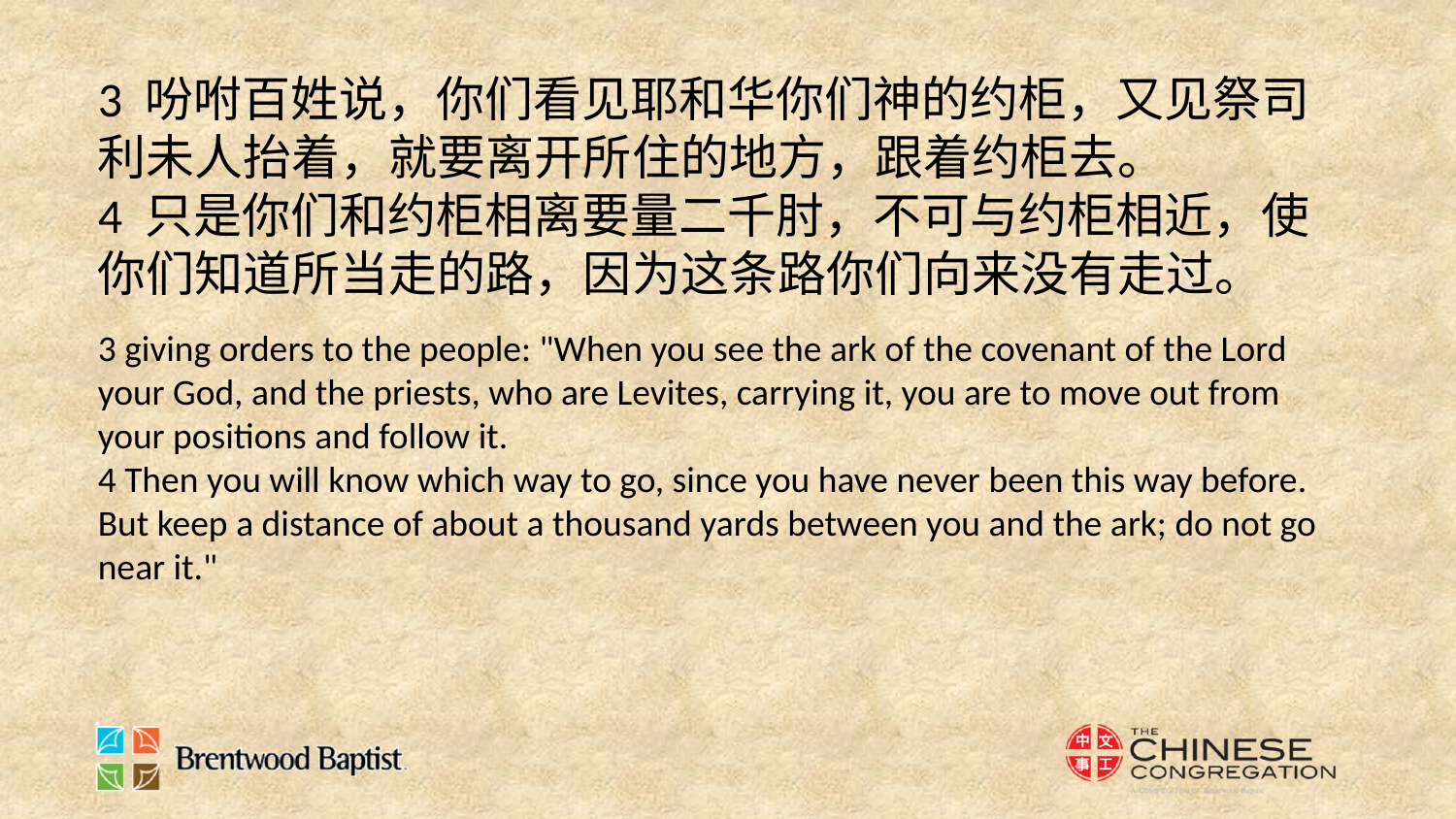

3 吩咐百姓说，你们看见耶和华你们神的约柜，又见祭司利未人抬着，就要离开所住的地方，跟着约柜去。
4 只是你们和约柜相离要量二千肘，不可与约柜相近，使你们知道所当走的路，因为这条路你们向来没有走过。

3 giving orders to the people: "When you see the ark of the covenant of the Lord your God, and the priests, who are Levites, carrying it, you are to move out from your positions and follow it.
4 Then you will know which way to go, since you have never been this way before. But keep a distance of about a thousand yards between you and the ark; do not go near it."